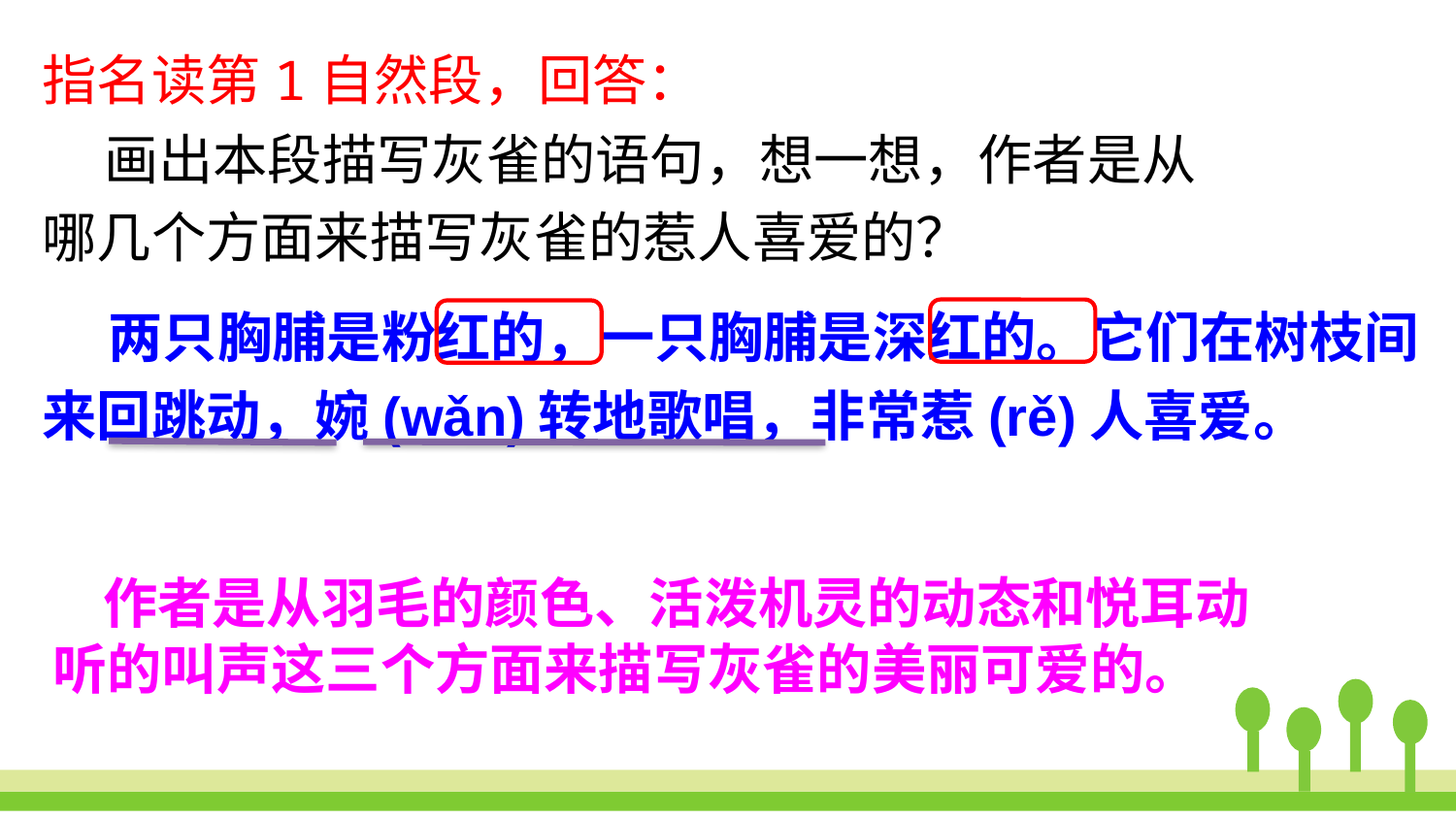

指名读第1自然段，回答：
    画出本段描写灰雀的语句，想一想，作者是从
哪几个方面来描写灰雀的惹人喜爱的？
     两只胸脯是粉红的，一只胸脯是深红的。它们在树枝间来回跳动，婉(wǎn)转地歌唱，非常惹(rě)人喜爱。

   作者是从羽毛的颜色、活泼机灵的动态和悦耳动听的叫声这三个方面来描写灰雀的美丽可爱的。